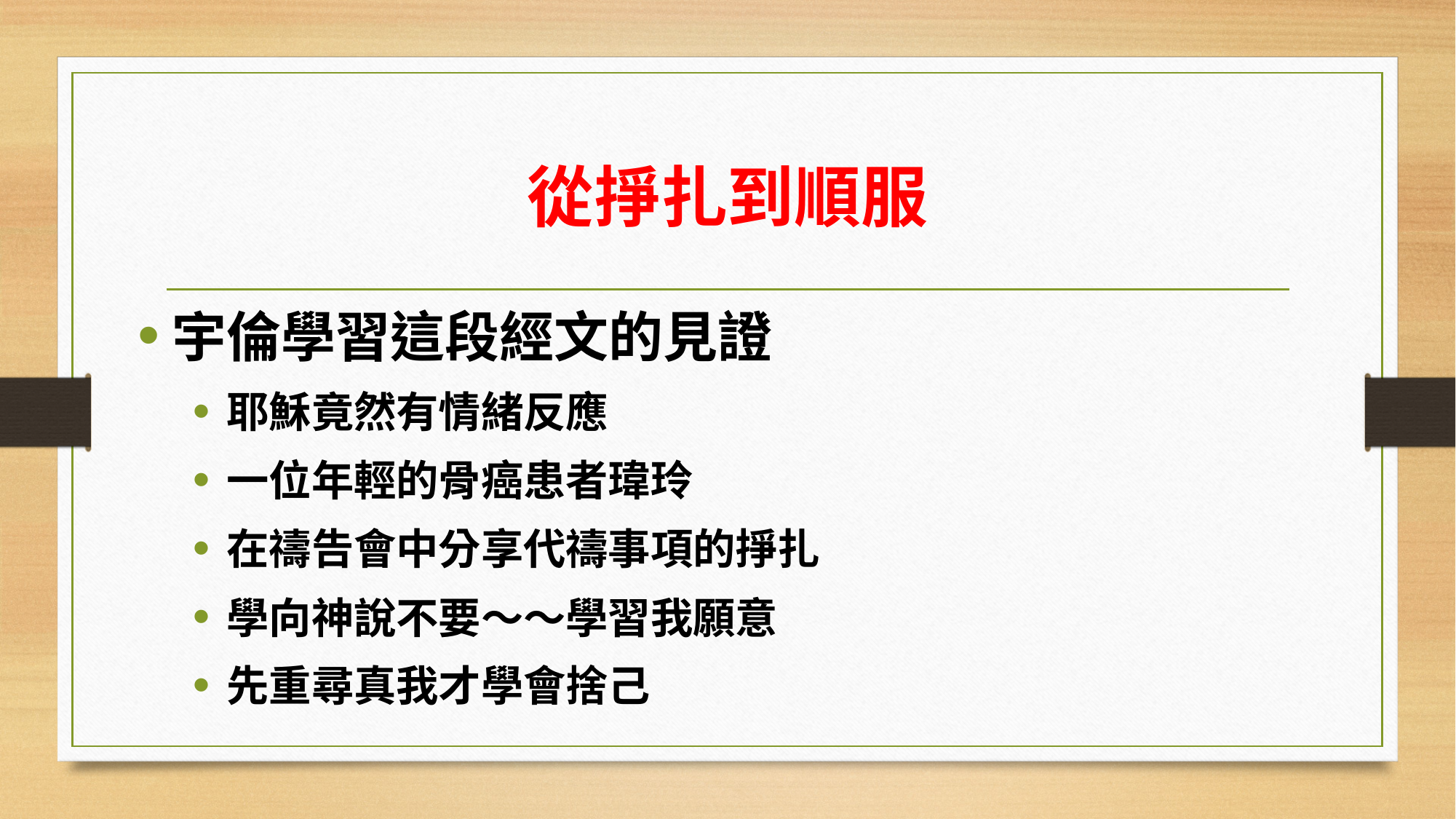

# 從掙扎到順服
宇倫學習這段經文的見證
耶穌竟然有情緒反應
一位年輕的骨癌患者瑋玲
在禱告會中分享代禱事項的掙扎
學向神說不要～～學習我願意
先重尋真我才學會捨己